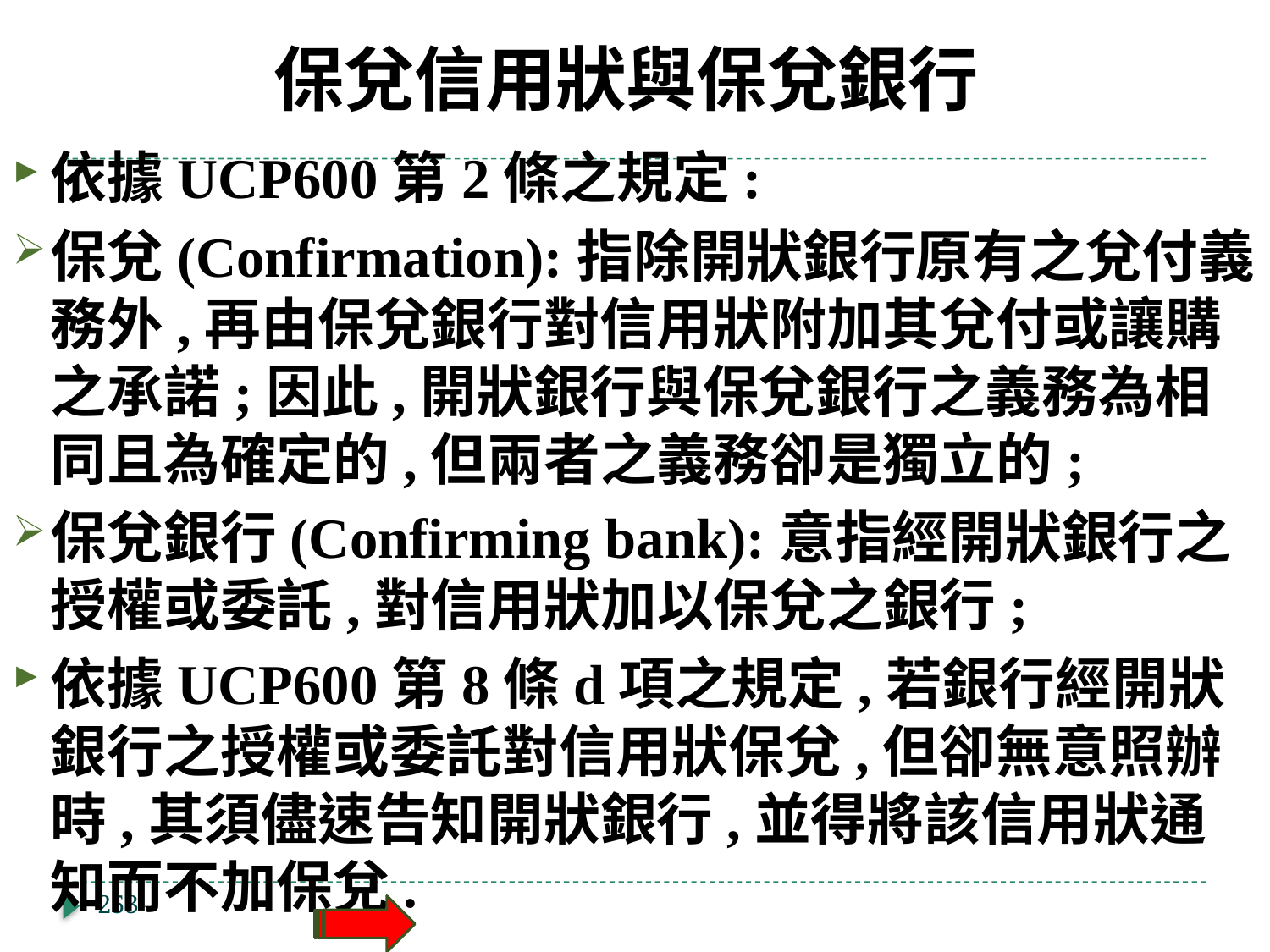

# 保兌信用狀與保兌銀行
依據UCP600第2條之規定:
保兌(Confirmation):指除開狀銀行原有之兌付義務外,再由保兌銀行對信用狀附加其兌付或讓購之承諾;因此,開狀銀行與保兌銀行之義務為相同且為確定的,但兩者之義務卻是獨立的;
保兌銀行(Confirming bank):意指經開狀銀行之授權或委託,對信用狀加以保兌之銀行;
依據UCP600第8條d項之規定,若銀行經開狀銀行之授權或委託對信用狀保兌,但卻無意照辦時,其須儘速告知開狀銀行,並得將該信用狀通知而不加保兌.
253